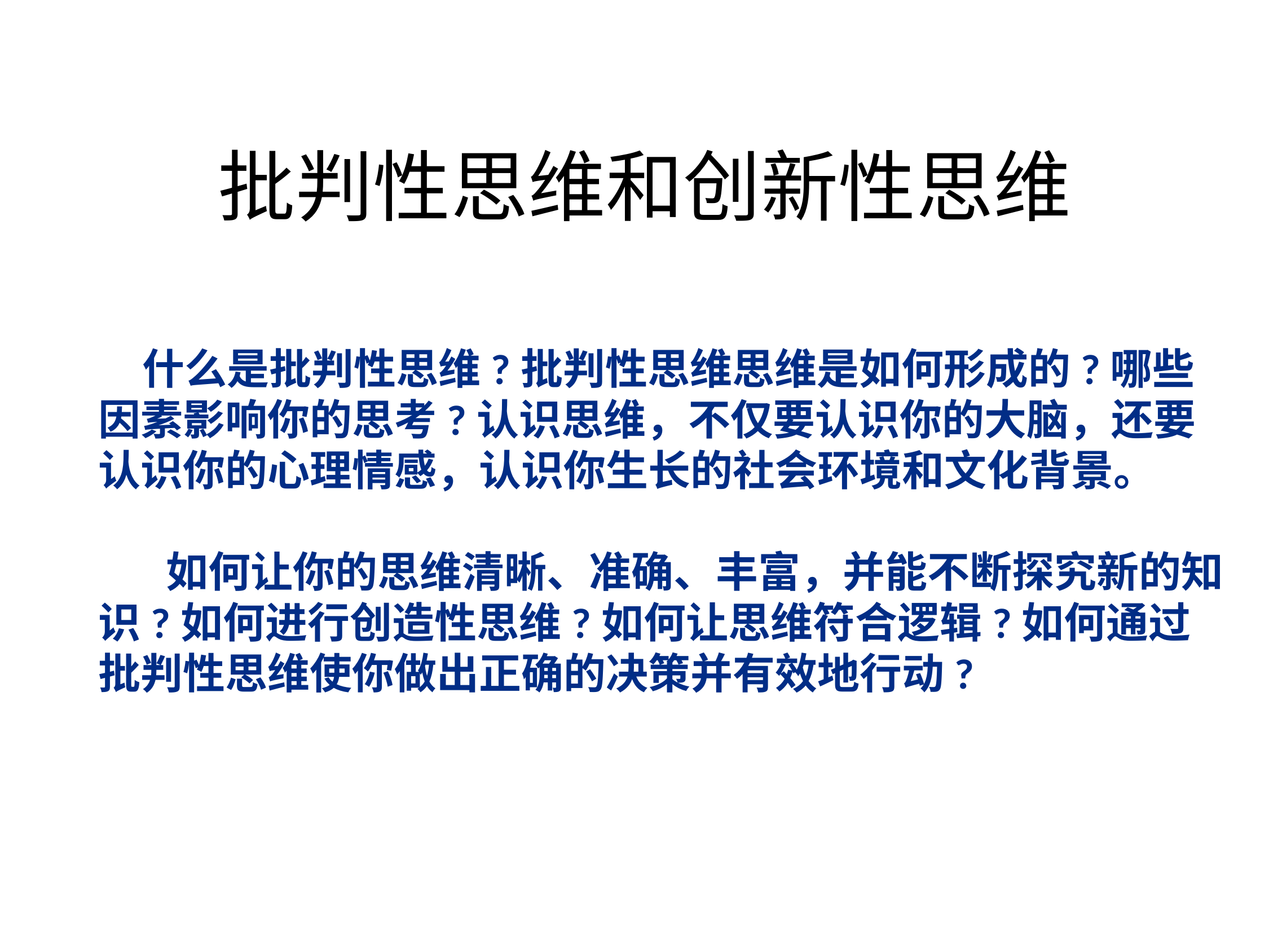

# 批判性思维和创新性思维

      什么是批判性思维?批判性思维思维是如何形成的?哪些因素影响你的思考?认识思维，不仅要认识你的大脑，还要认识你的心理情感，认识你生长的社会环境和文化背景。

      如何让你的思维清晰、准确、丰富，并能不断探究新的知识?如何进行创造性思维?如何让思维符合逻辑?如何通过批判性思维使你做出正确的决策并有效地行动?